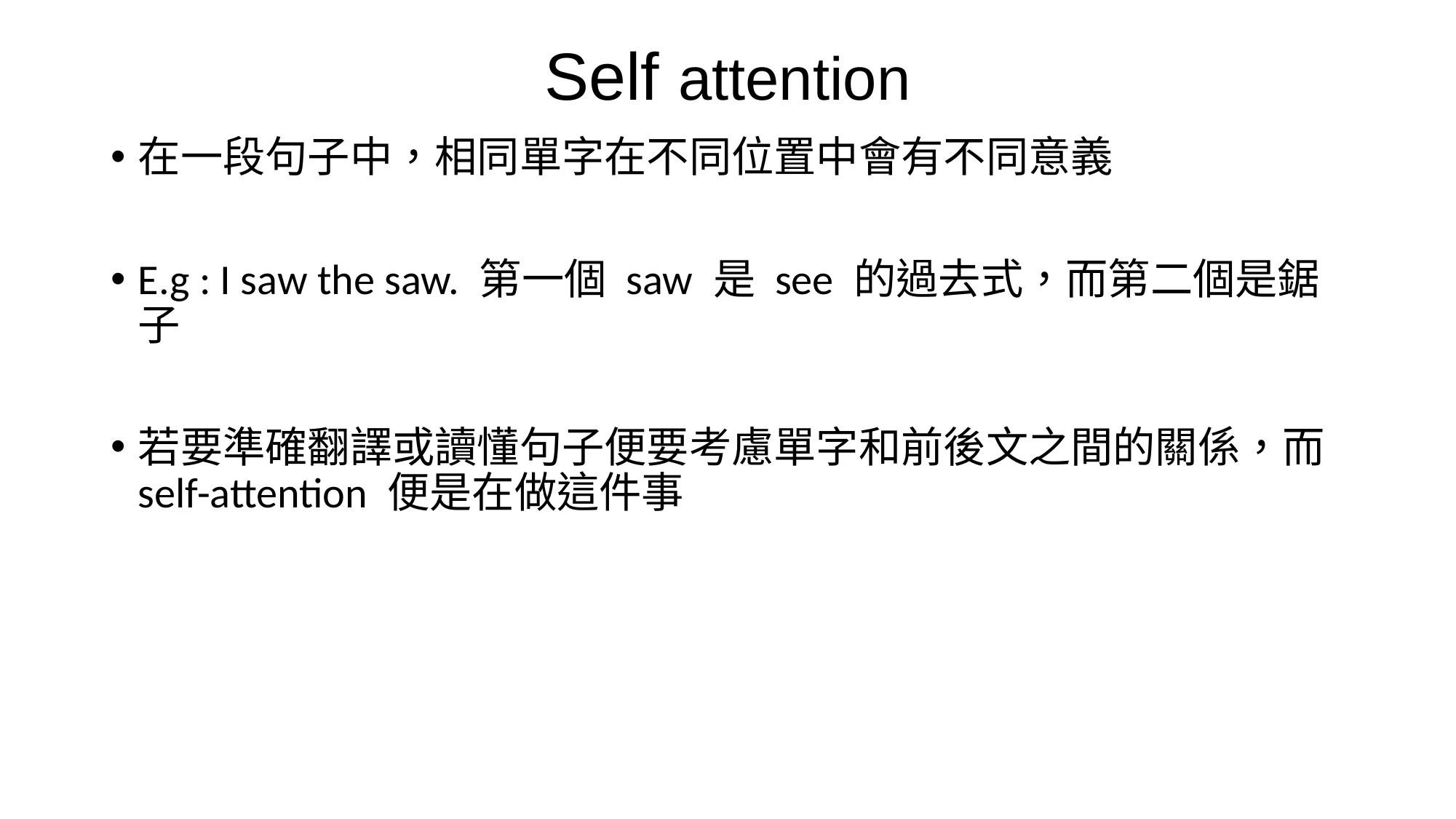

# Self attention
在一段句子中，相同單字在不同位置中會有不同意義

E.g : I saw the saw. 第一個 saw 是 see 的過去式，而第二個是鋸子

若要準確翻譯或讀懂句子便要考慮單字和前後文之間的關係，而self-attention 便是在做這件事